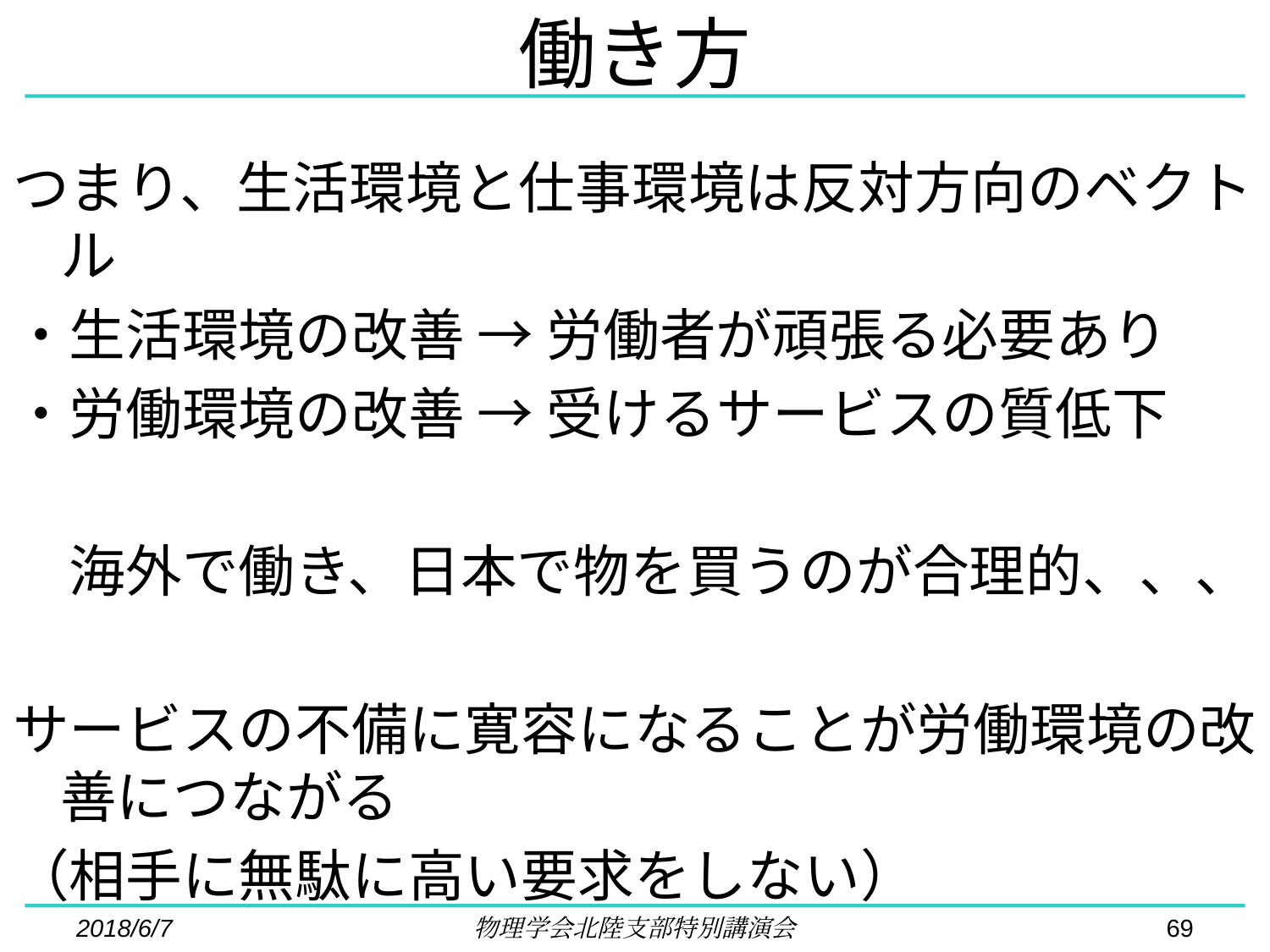

# 働き方
つまり、生活環境と仕事環境は反対方向のベクトル
・生活環境の改善 → 労働者が頑張る必要あり
・労働環境の改善 → 受けるサービスの質低下

　海外で働き、日本で物を買うのが合理的、、、

サービスの不備に寛容になることが労働環境の改善につながる
（相手に無駄に高い要求をしない）

2018/6/7
物理学会北陸支部特別講演会
69